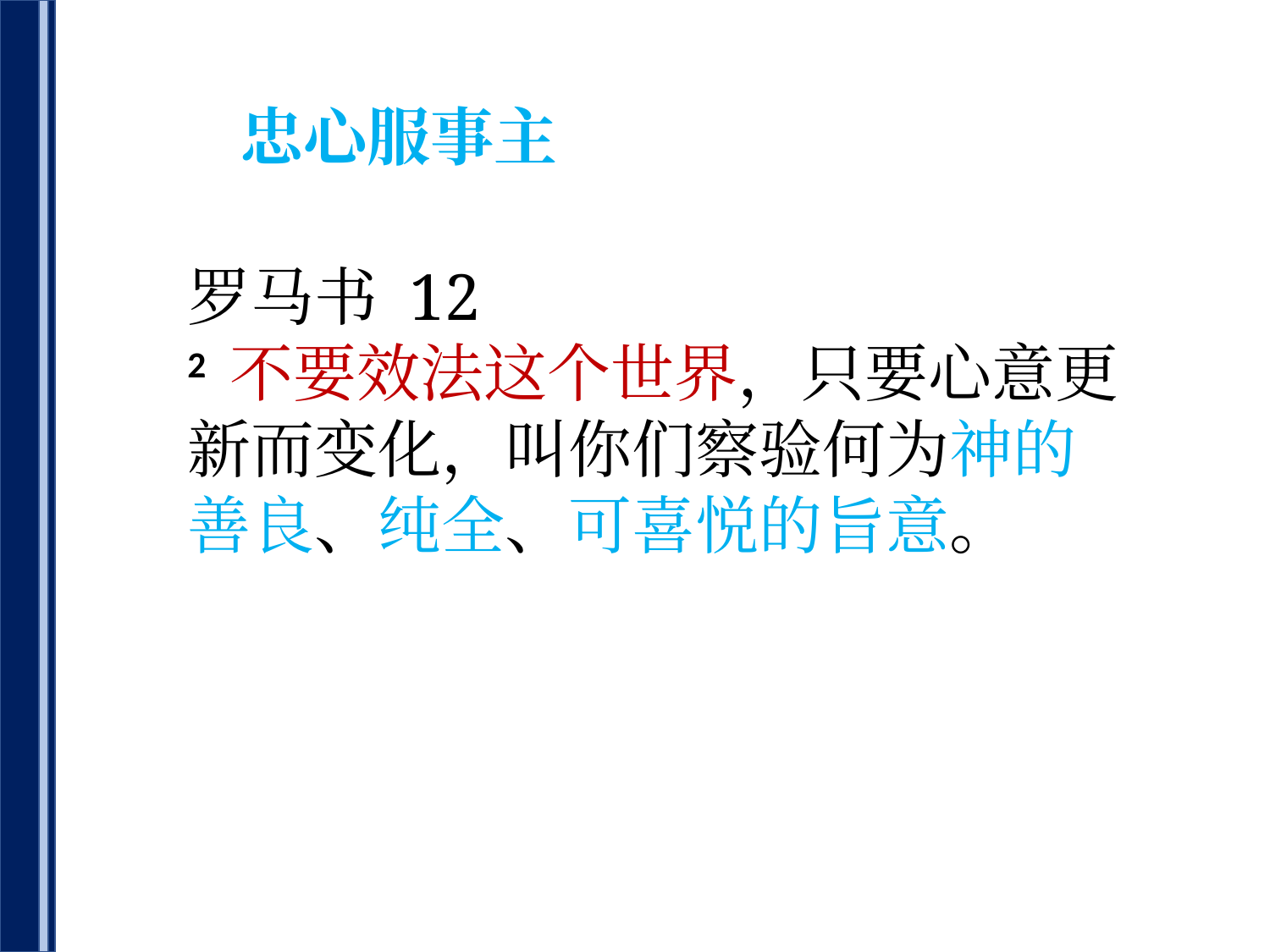

忠心服事主
罗马书 12
2 不要效法这个世界，只要心意更新而变化，叫你们察验何为神的善良、纯全、可喜悦的旨意。